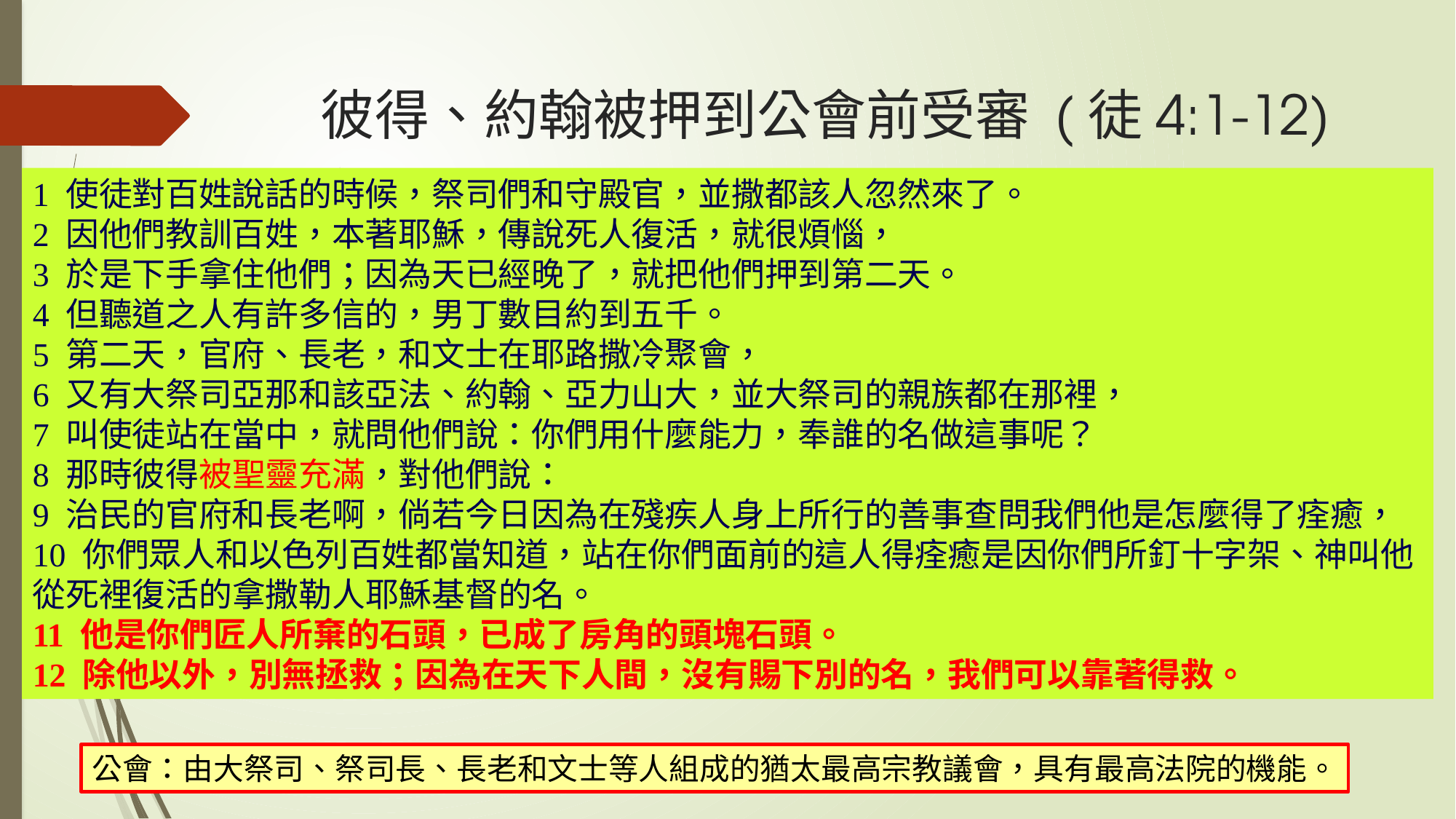

# 彼得、約翰被押到公會前受審 (徒4:1-12)
1 使徒對百姓說話的時候，祭司們和守殿官，並撒都該人忽然來了。
2 因他們教訓百姓，本著耶穌，傳說死人復活，就很煩惱，
3 於是下手拿住他們；因為天已經晚了，就把他們押到第二天。
4 但聽道之人有許多信的，男丁數目約到五千。
5 第二天，官府、長老，和文士在耶路撒冷聚會，
6 又有大祭司亞那和該亞法、約翰、亞力山大，並大祭司的親族都在那裡，
7 叫使徒站在當中，就問他們說：你們用什麼能力，奉誰的名做這事呢？
8 那時彼得被聖靈充滿，對他們說：
9 治民的官府和長老啊，倘若今日因為在殘疾人身上所行的善事查問我們他是怎麼得了痊癒，
10 你們眾人和以色列百姓都當知道，站在你們面前的這人得痊癒是因你們所釘十字架、神叫他從死裡復活的拿撒勒人耶穌基督的名。
11 他是你們匠人所棄的石頭，已成了房角的頭塊石頭。
12 除他以外，別無拯救；因為在天下人間，沒有賜下別的名，我們可以靠著得救。
公會：由大祭司、祭司長、長老和文士等人組成的猶太最高宗教議會，具有最高法院的機能。